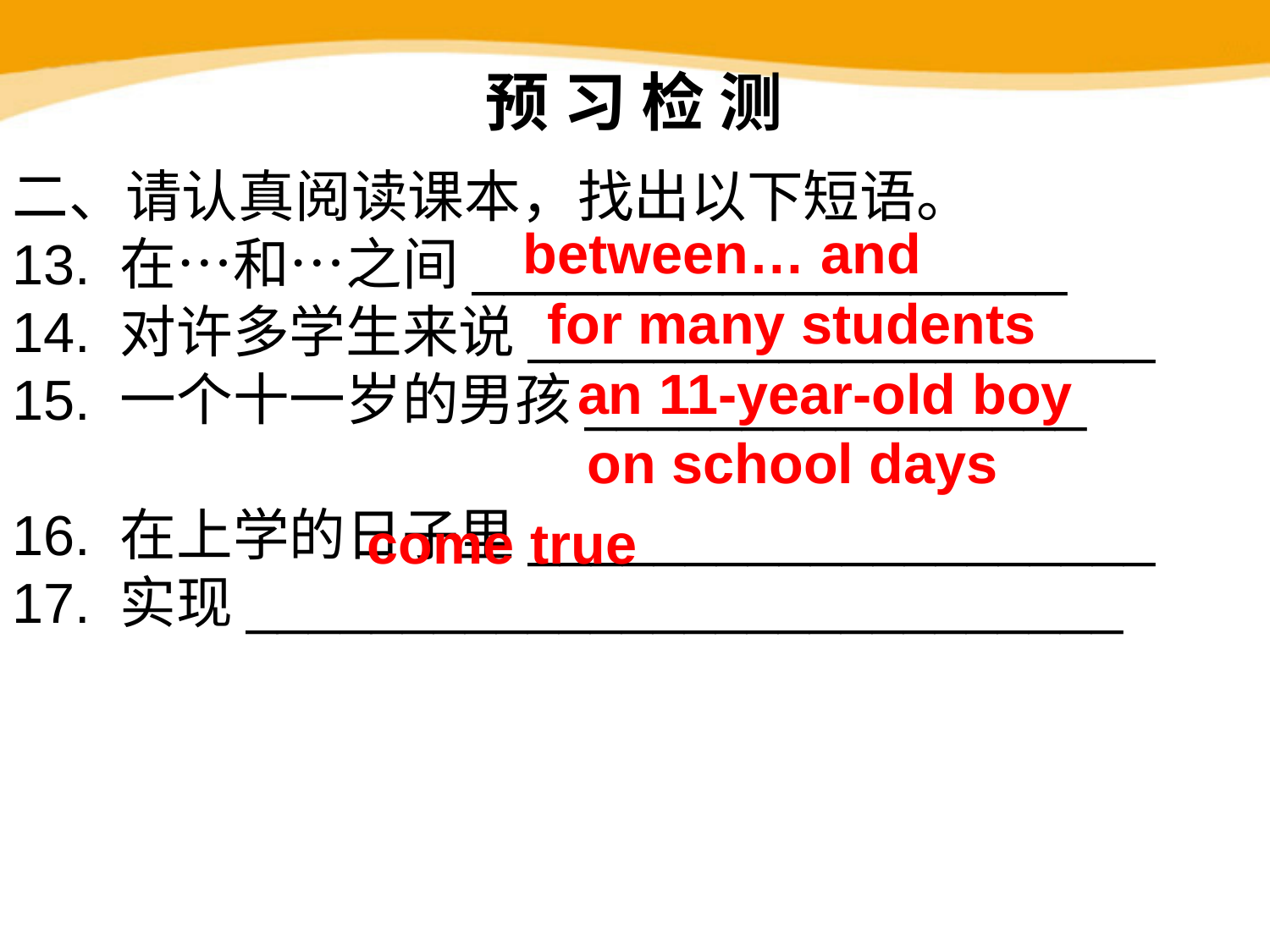

预 习 检 测
二、请认真阅读课本，找出以下短语。
13. 在…和…之间___________________
14. 对许多学生来说____________________
15. 一个十一岁的男孩________________
16. 在上学的日子里____________________
17. 实现____________________________
 between… and
for many students
an 11-year-old boy
on school days
come true